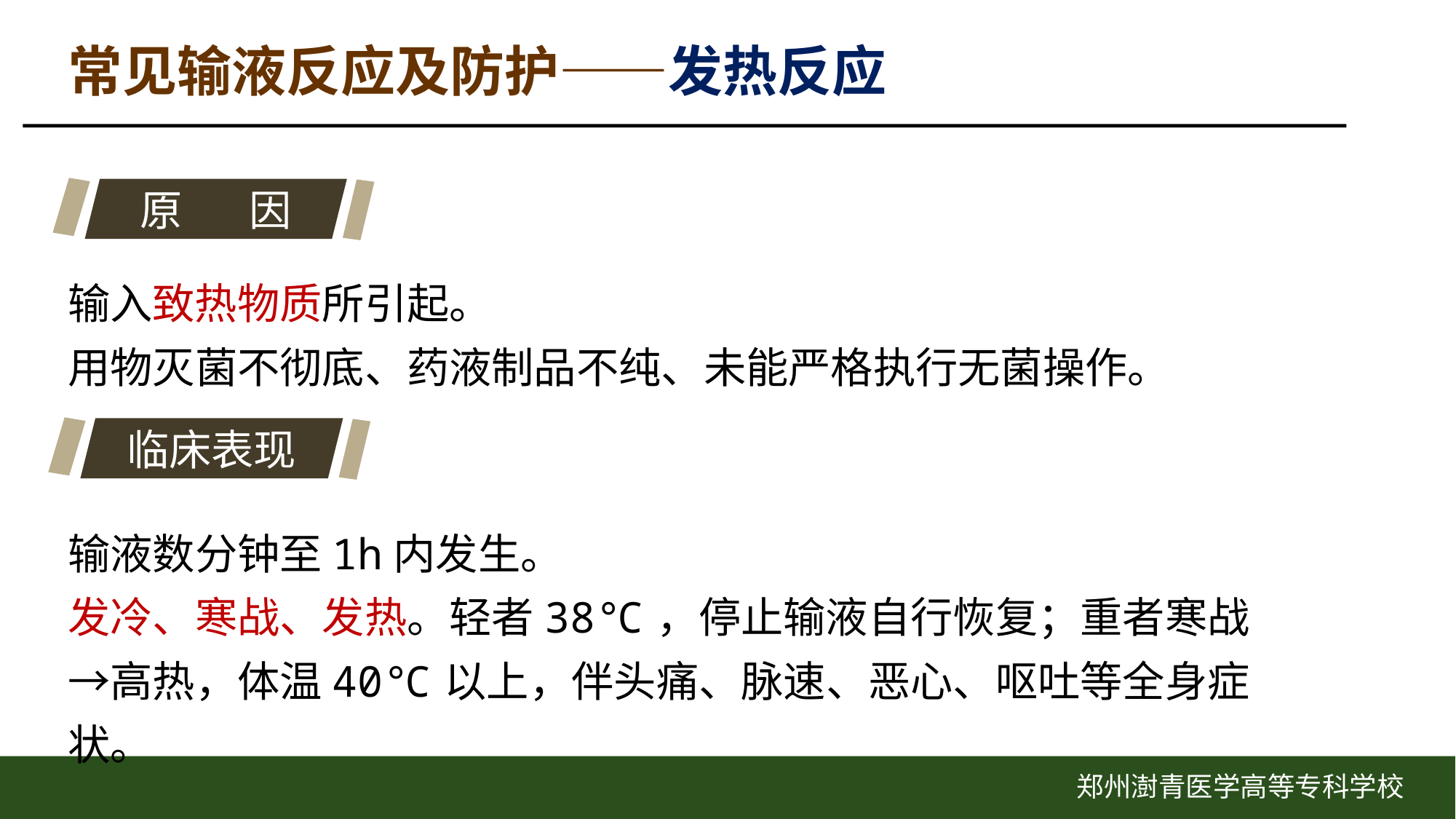

常见输液反应及防护——发热反应

原       因

输入致热物质所引起。
用物灭菌不彻底、药液制品不纯、未能严格执行无菌操作。

临床表现

输液数分钟至1h内发生。
发冷、寒战、发热。轻者38℃，停止输液自行恢复；重者寒战→高热，体温40℃以上，伴头痛、脉速、恶心、呕吐等全身症状。
郑州澍青医学高等专科学校